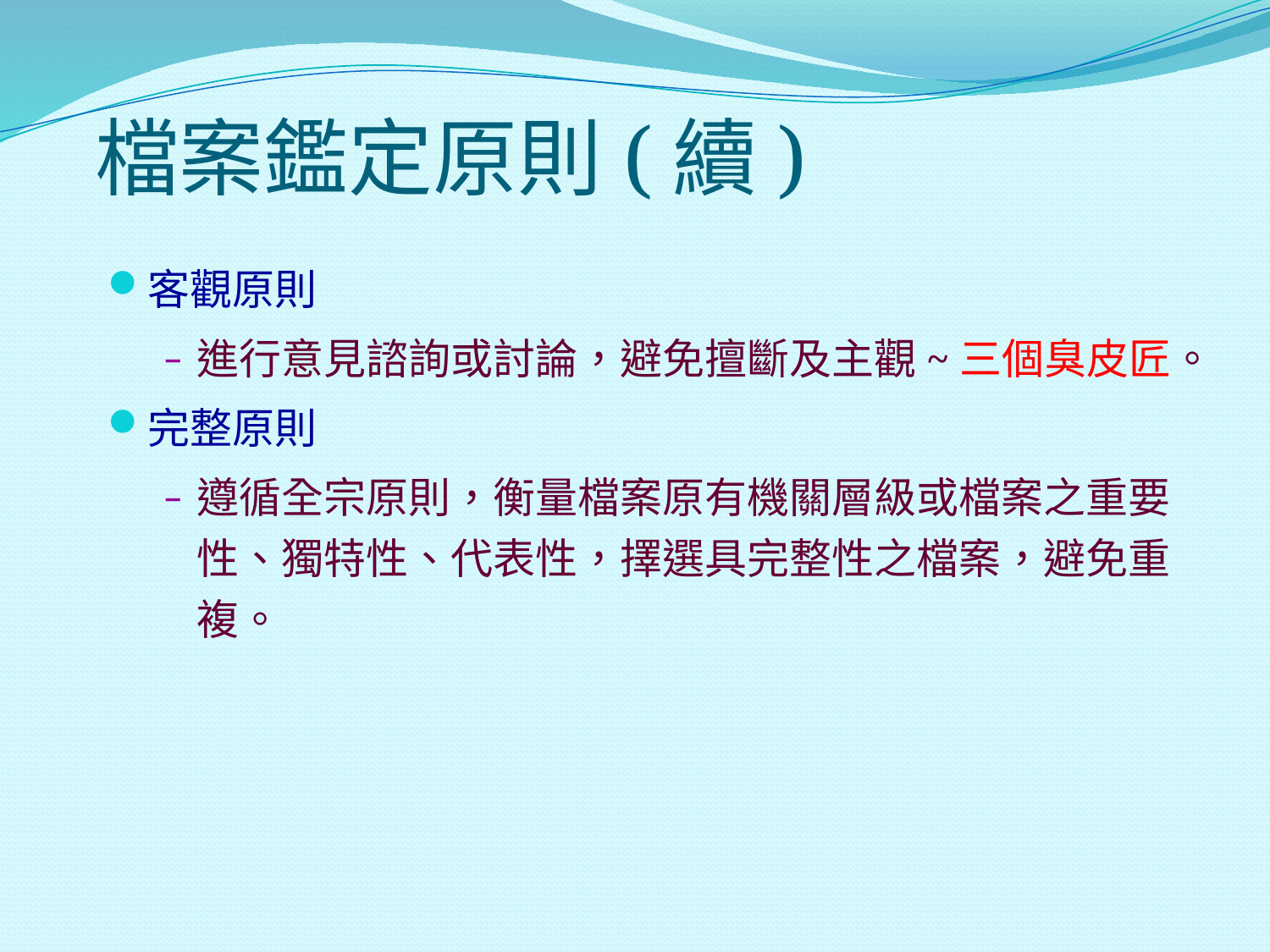

# 檔案鑑定原則(續)
客觀原則
進行意見諮詢或討論，避免擅斷及主觀~三個臭皮匠。
完整原則
遵循全宗原則，衡量檔案原有機關層級或檔案之重要性、獨特性、代表性，擇選具完整性之檔案，避免重複。